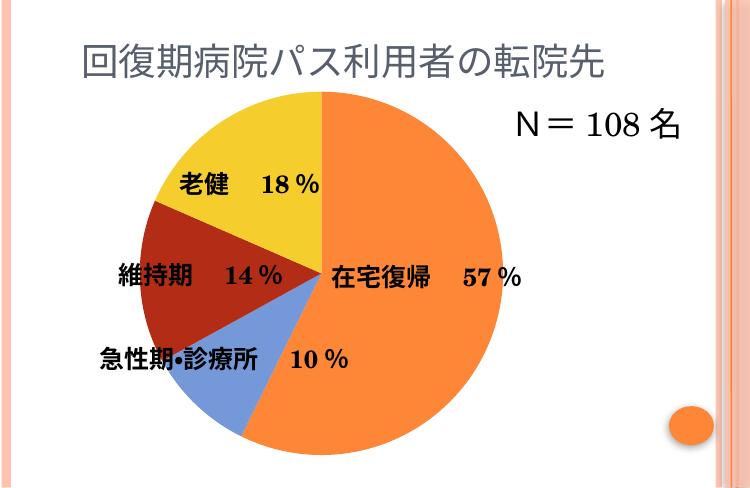

# 回復期病院パス利用者の転院先

### Chart

| Category |  |
|---|---|
| 在宅復帰 | 59.0 |
| 急性期病院・診療所 | 10.0 |
| 維持期 | 15.0 |
| 老健 | 19.0 |
Ｎ＝108名
老健　18％
維持期　14％
在宅復帰　57％
急性期・診療所　10％